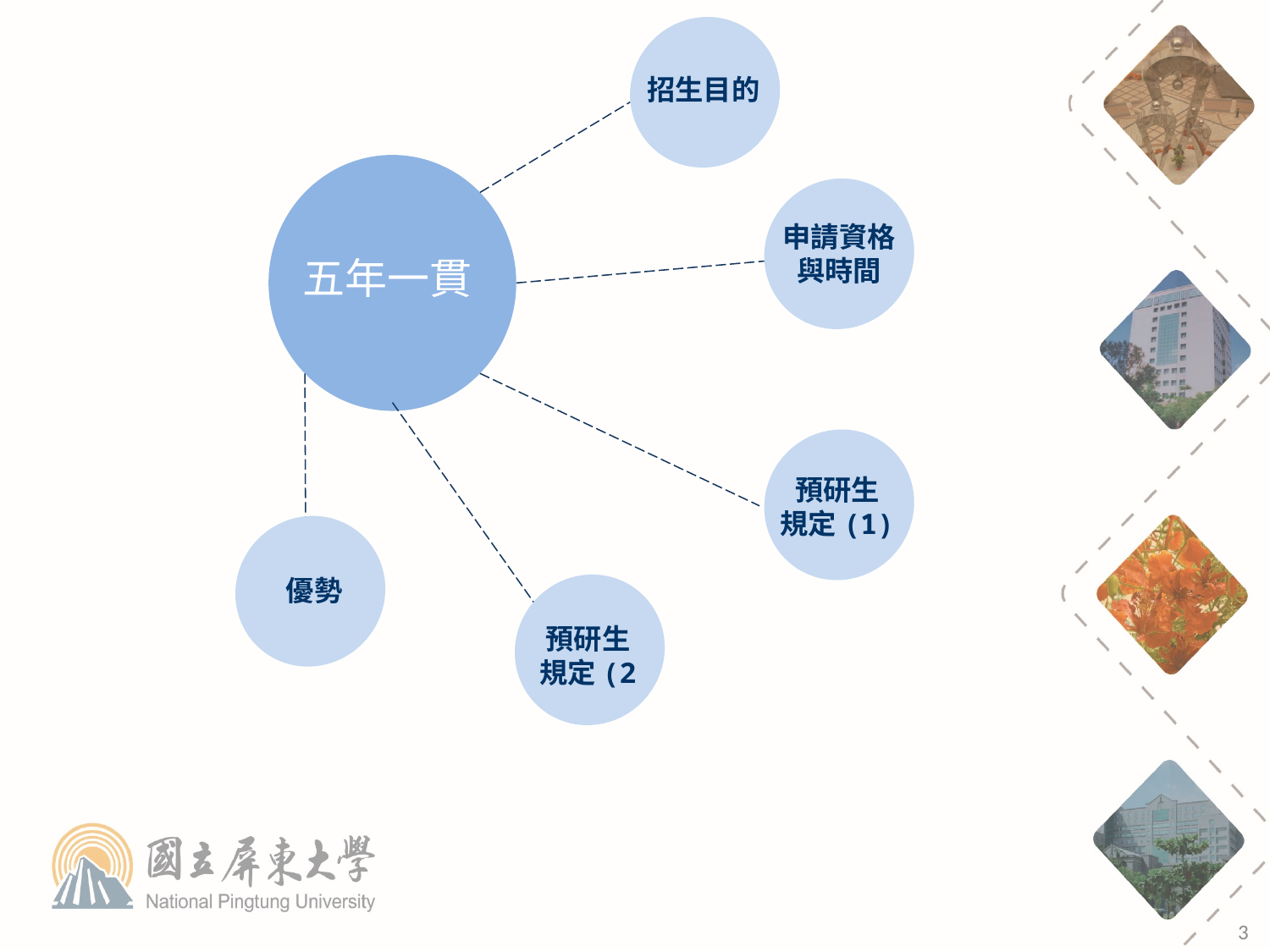

招生目的

申請資格與時間
五年一貫

預研生
規定(1)

優勢

預研生
規定(2
3